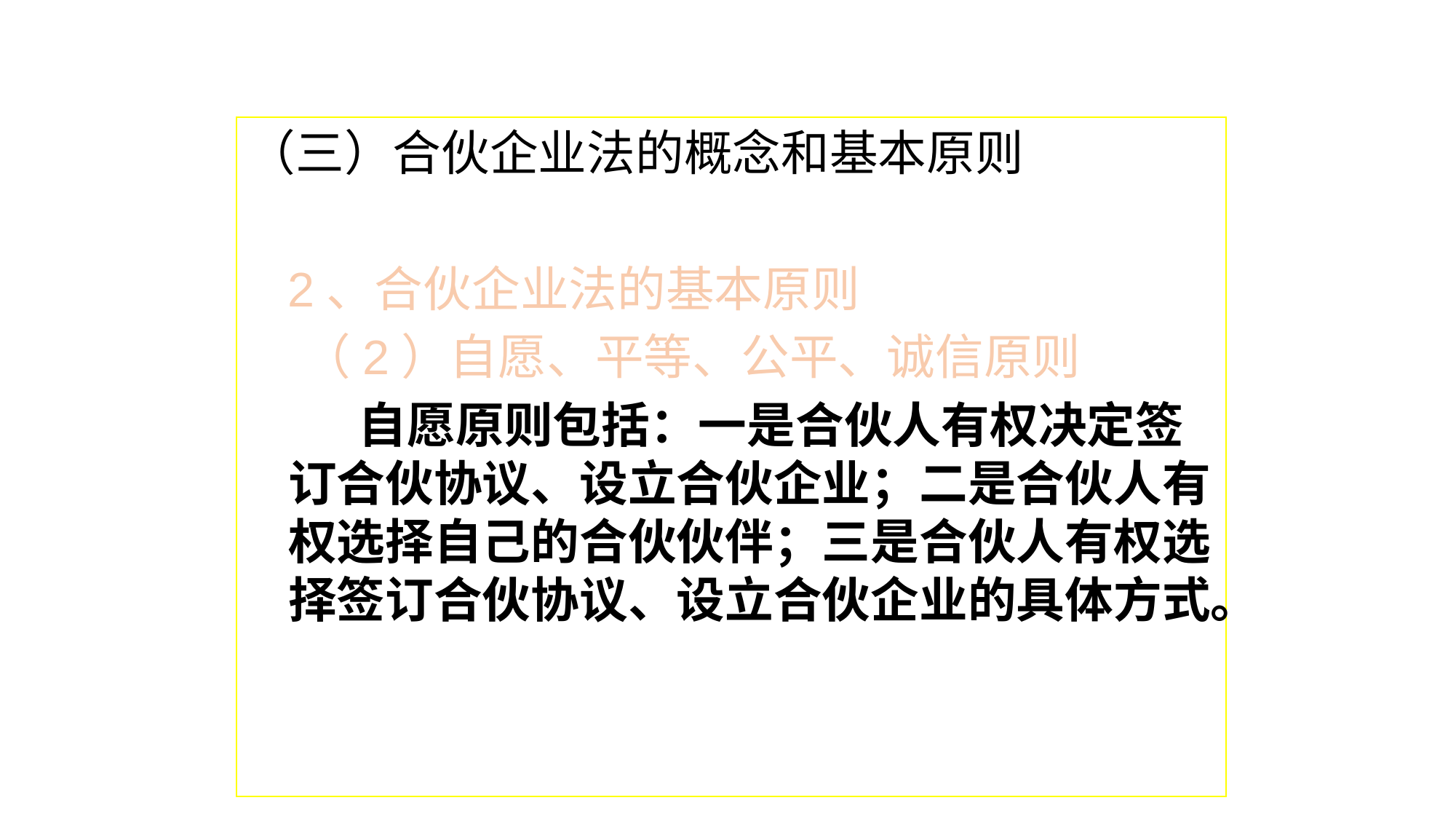

（三）合伙企业法的概念和基本原则

   2、合伙企业法的基本原则
    （2）自愿、平等、公平、诚信原则
         自愿原则包括：一是合伙人有权决定签订合伙协议、设立合伙企业；二是合伙人有权选择自己的合伙伙伴；三是合伙人有权选择签订合伙协议、设立合伙企业的具体方式。